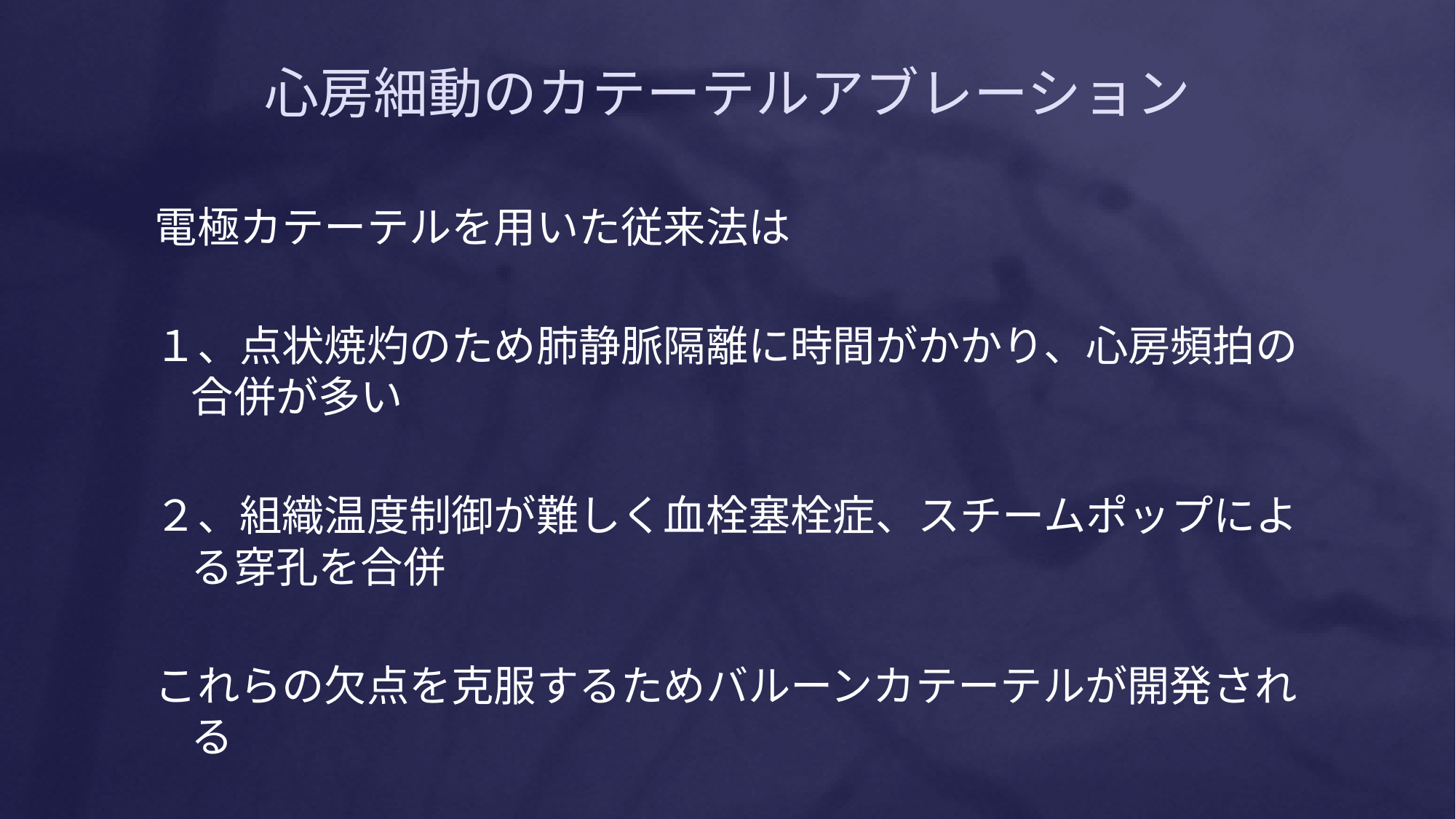

# 心房細動のカテーテルアブレーション
電極カテーテルを用いた従来法は

１、点状焼灼のため肺静脈隔離に時間がかかり、心房頻拍の合併が多い

２、組織温度制御が難しく血栓塞栓症、スチームポップによる穿孔を合併

これらの欠点を克服するためバルーンカテーテルが開発される